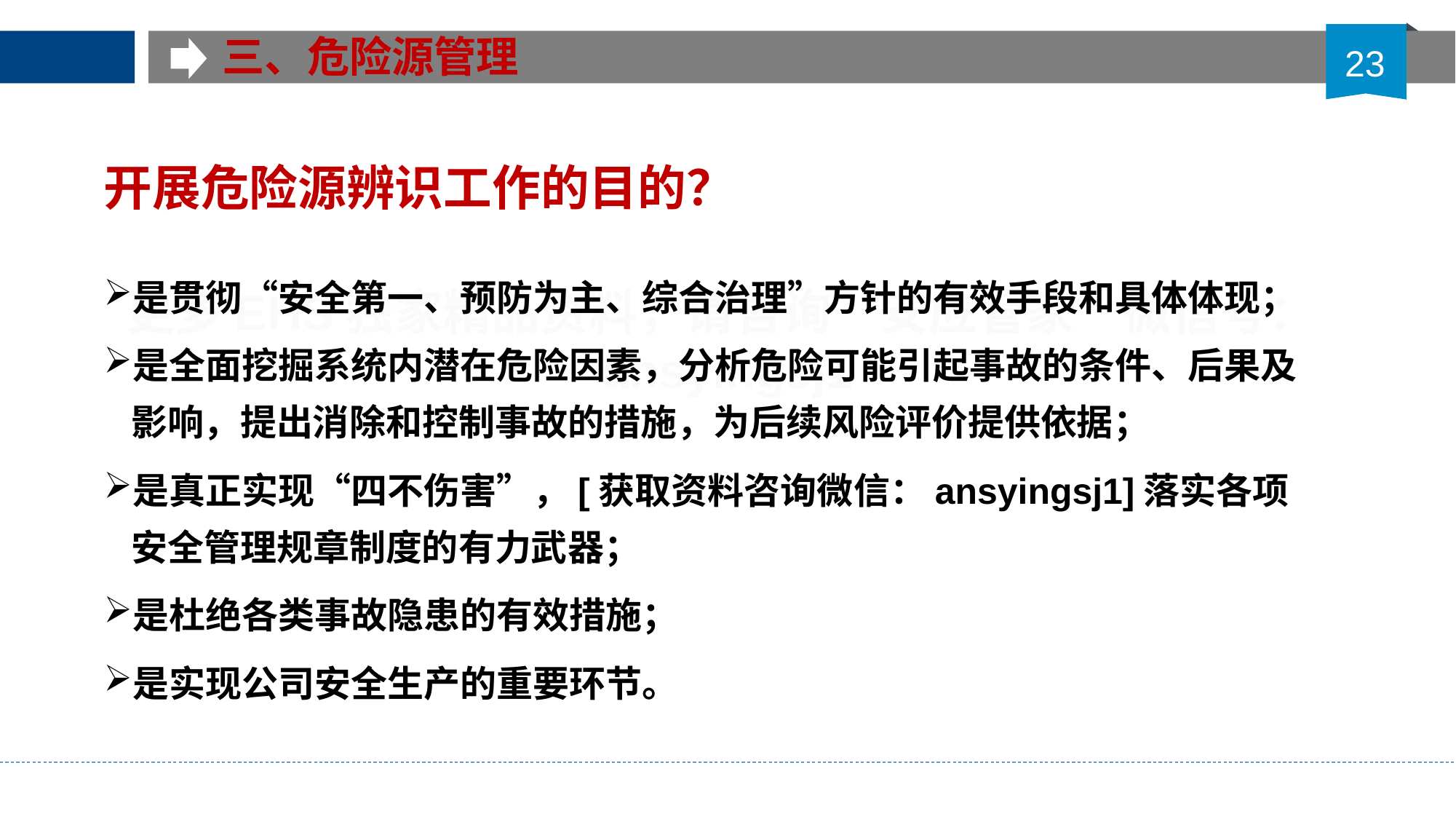

三、危险源管理
23
# 开展危险源辨识工作的目的？
是贯彻“安全第一、预防为主、综合治理”方针的有效手段和具体体现；
是全面挖掘系统内潜在危险因素，分析危险可能引起事故的条件、后果及影响，提出消除和控制事故的措施，为后续风险评价提供依据；
是真正实现“四不伤害”，[获取资料咨询微信：ansyingsj1]落实各项安全管理规章制度的有力武器；
是杜绝各类事故隐患的有效措施；
是实现公司安全生产的重要环节。